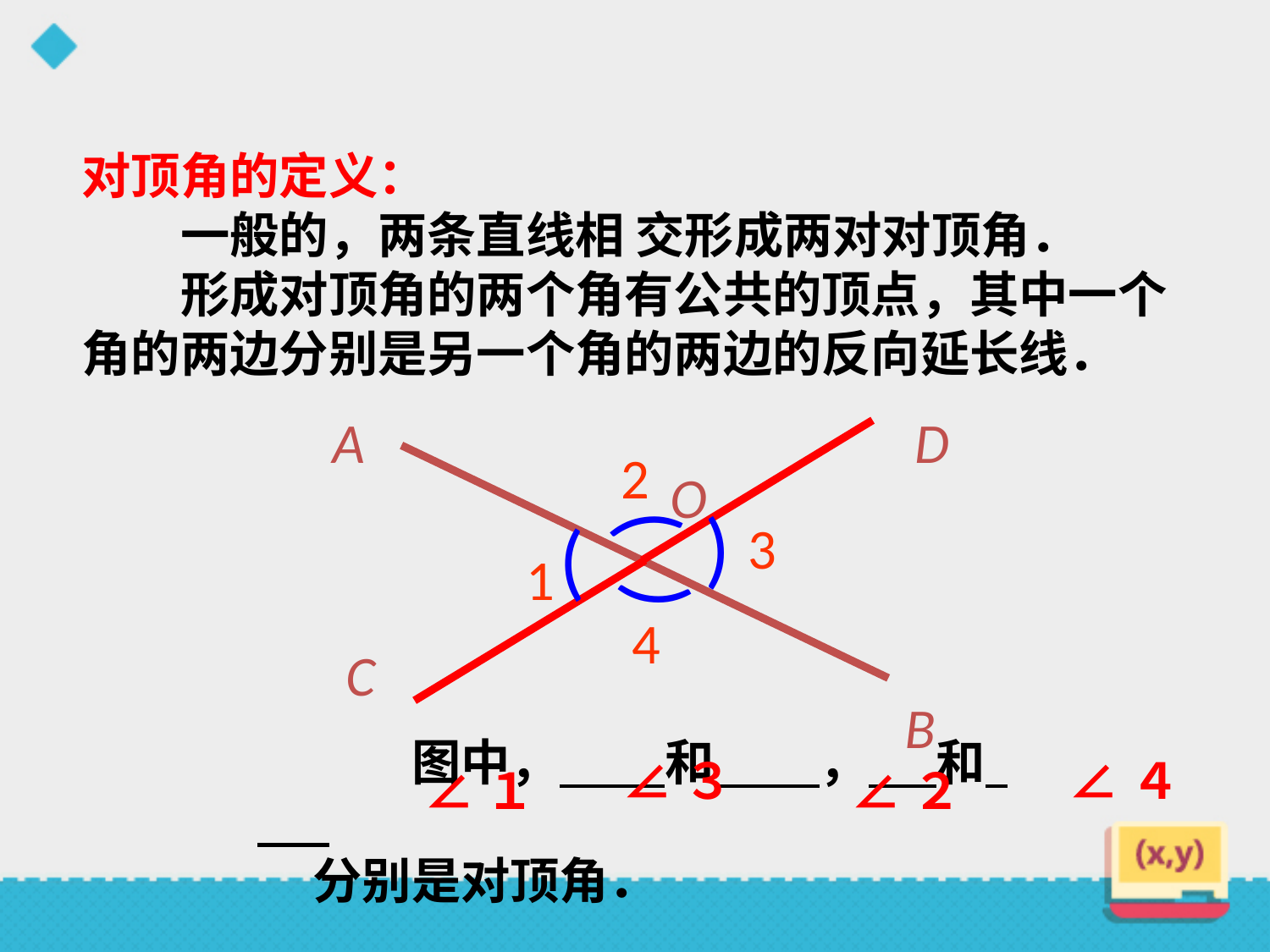

对顶角的定义：
　　一般的，两条直线相 交形成两对对顶角．
　　形成对顶角的两个角有公共的顶点，其中一个
角的两边分别是另一个角的两边的反向延长线．
D

C
A

B
2
)
3
)
1
)
4
)
O
∠３
∠４
　　图中， 　    和 　    ，      和
分别是对顶角．
∠１
∠２